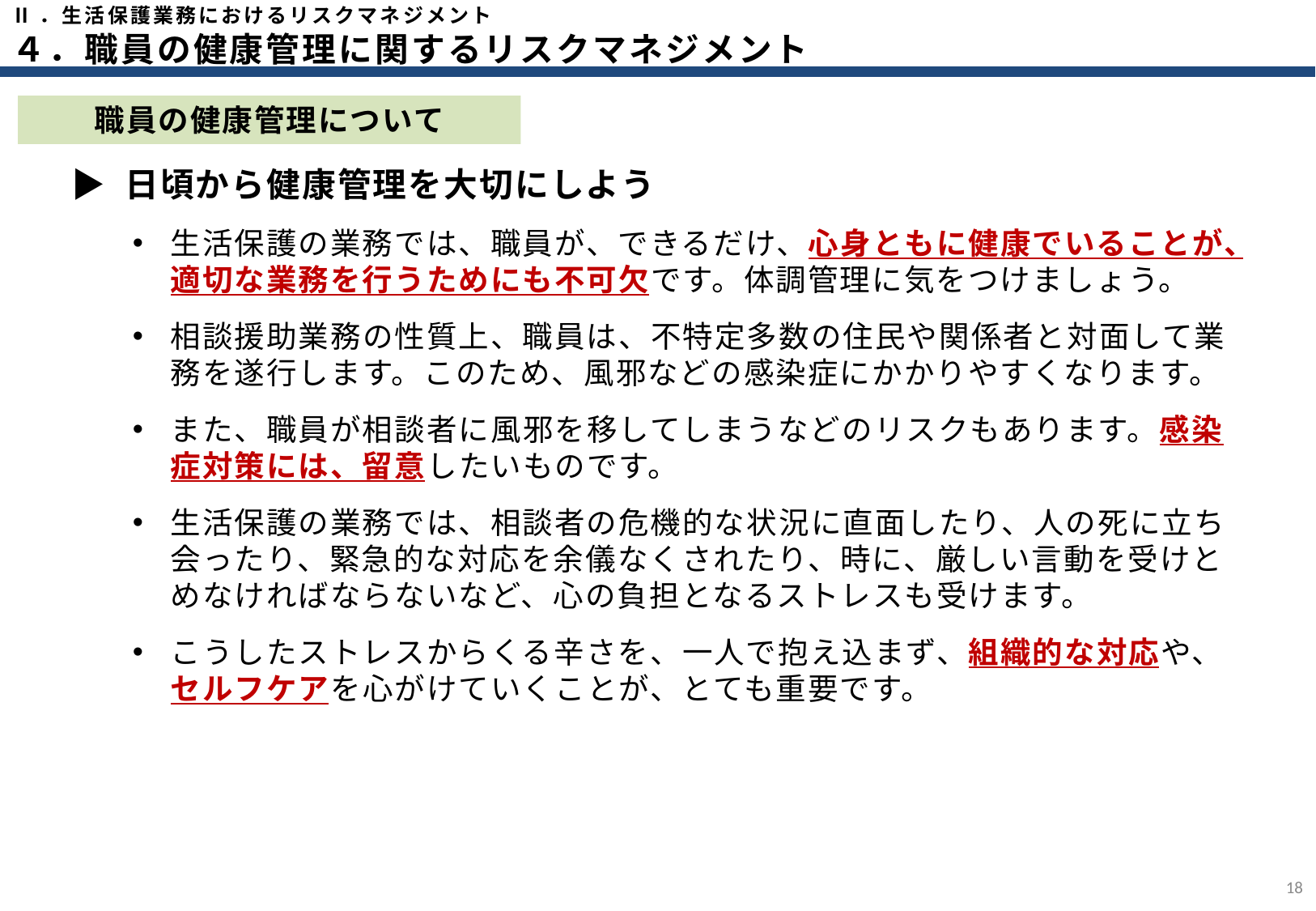

Ⅱ．生活保護業務におけるリスクマネジメント
４．職員の健康管理に関するリスクマネジメント
職員の健康管理について
▶ 日頃から健康管理を大切にしよう
生活保護の業務では、職員が、できるだけ、心身ともに健康でいることが、適切な業務を行うためにも不可欠です。体調管理に気をつけましょう。
相談援助業務の性質上、職員は、不特定多数の住民や関係者と対面して業務を遂行します。このため、風邪などの感染症にかかりやすくなります。
また、職員が相談者に風邪を移してしまうなどのリスクもあります。感染症対策には、留意したいものです。
生活保護の業務では、相談者の危機的な状況に直面したり、人の死に立ち会ったり、緊急的な対応を余儀なくされたり、時に、厳しい言動を受けとめなければならないなど、心の負担となるストレスも受けます。
こうしたストレスからくる辛さを、一人で抱え込まず、組織的な対応や、セルフケアを心がけていくことが、とても重要です。

18